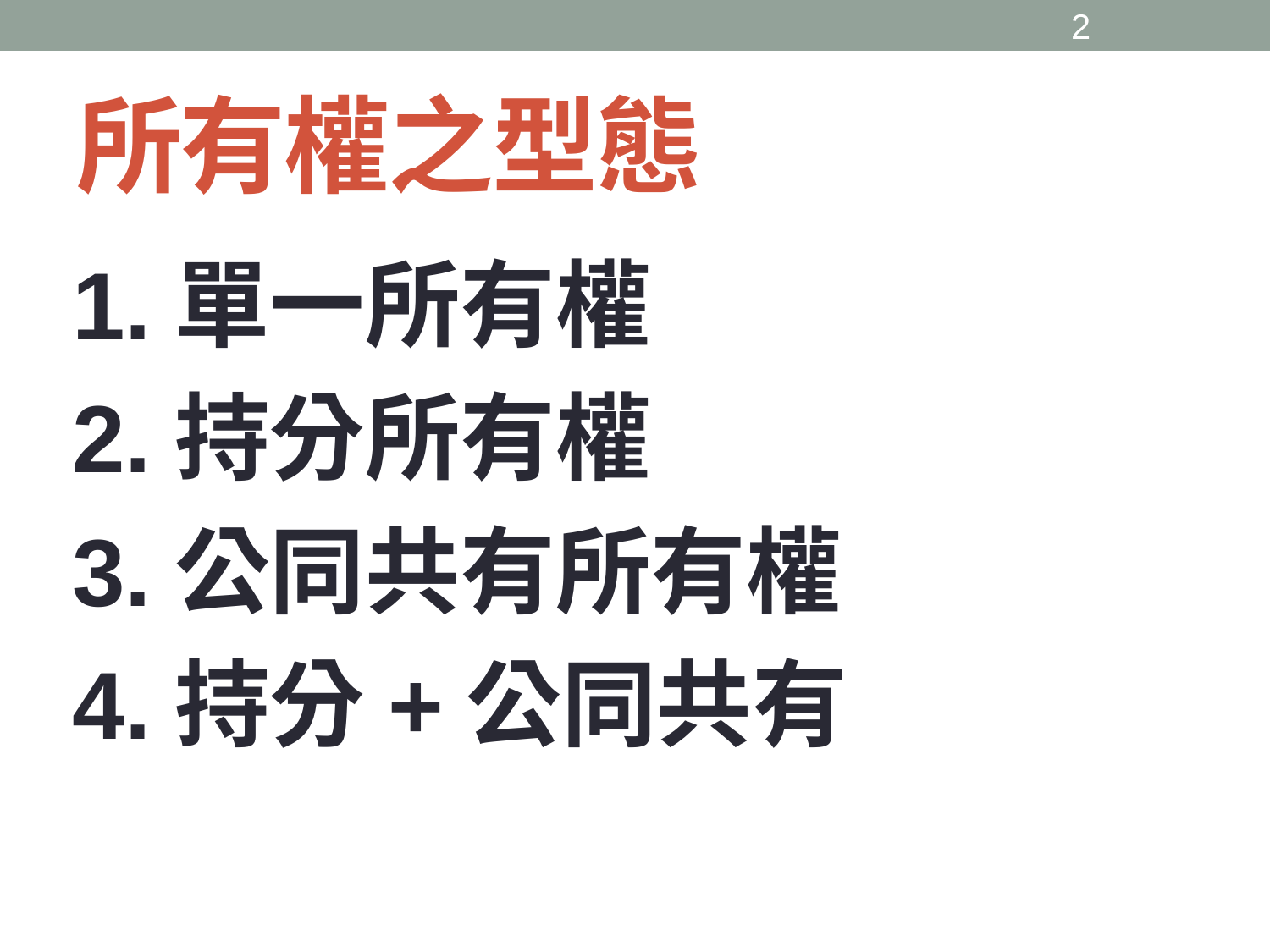

2
# 所有權之型態
1.單一所有權
2.持分所有權
3.公同共有所有權
4.持分+公同共有